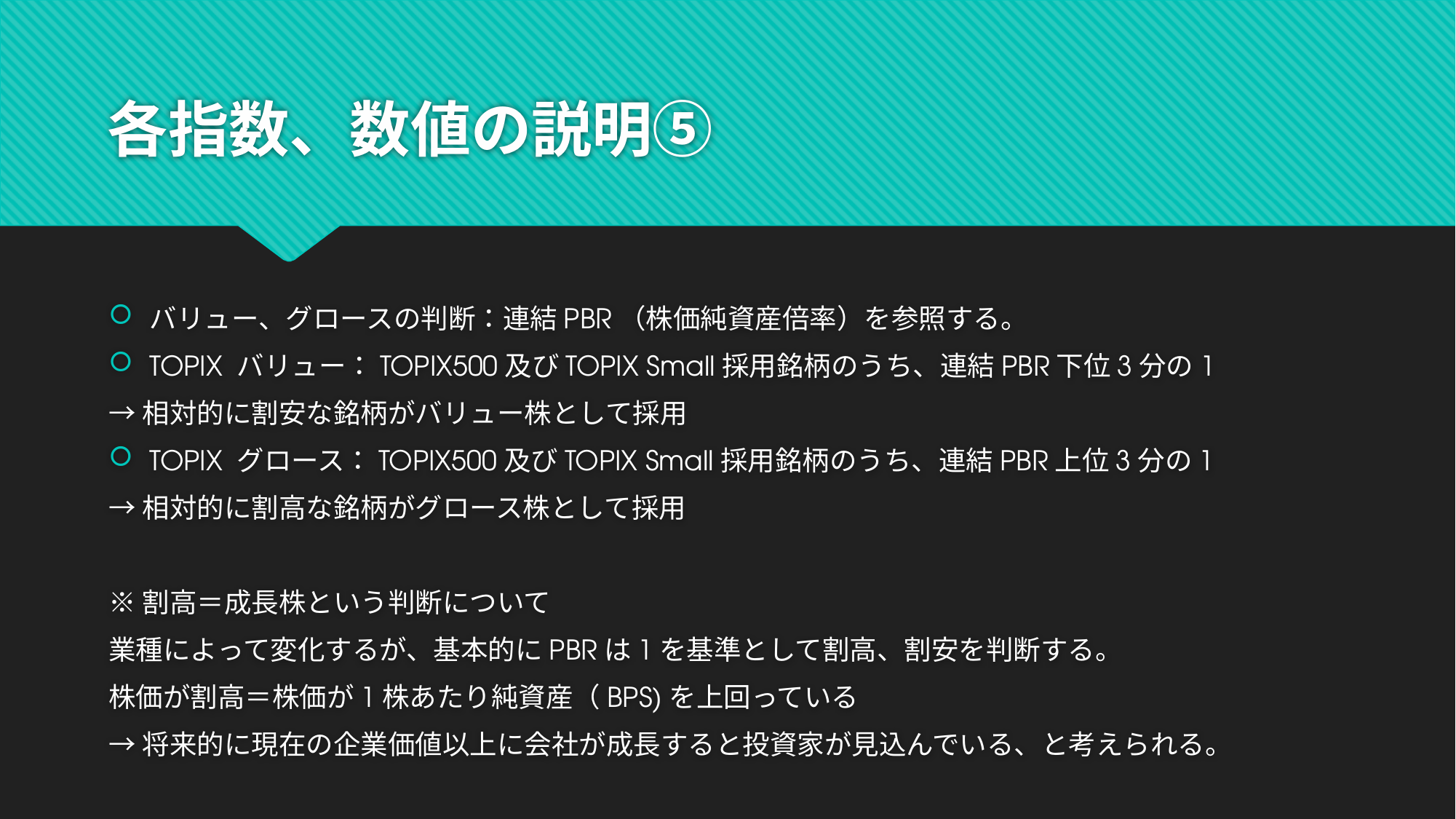

# 各指数、数値の説明⑤
バリュー、グロースの判断：連結PBR（株価純資産倍率）を参照する。
TOPIX バリュー：TOPIX500及びTOPIX Small採用銘柄のうち、連結PBR下位3分の1
→相対的に割安な銘柄がバリュー株として採用
TOPIX グロース：TOPIX500及びTOPIX Small採用銘柄のうち、連結PBR上位3分の1
→相対的に割高な銘柄がグロース株として採用

※割高＝成長株という判断について
業種によって変化するが、基本的にPBRは1を基準として割高、割安を判断する。
株価が割高＝株価が1株あたり純資産（BPS)を上回っている
→将来的に現在の企業価値以上に会社が成長すると投資家が見込んでいる、と考えられる。